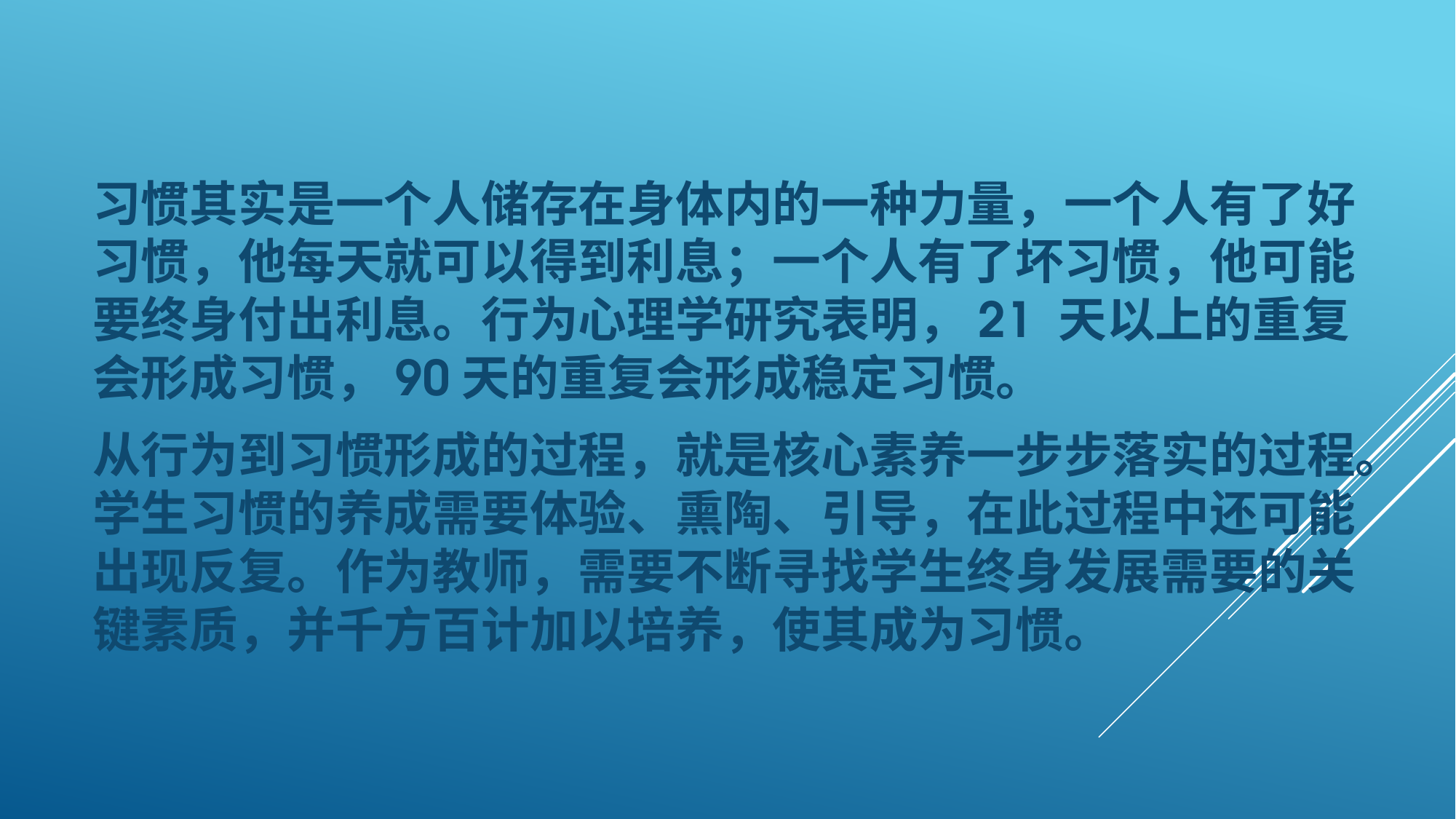

习惯其实是一个人储存在身体内的一种力量，一个人有了好习惯，他每天就可以得到利息；一个人有了坏习惯，他可能要终身付出利息。行为心理学研究表明，21 天以上的重复会形成习惯，90天的重复会形成稳定习惯。
从行为到习惯形成的过程，就是核心素养一步步落实的过程。学生习惯的养成需要体验、熏陶、引导，在此过程中还可能出现反复。作为教师，需要不断寻找学生终身发展需要的关键素质，并千方百计加以培养，使其成为习惯。